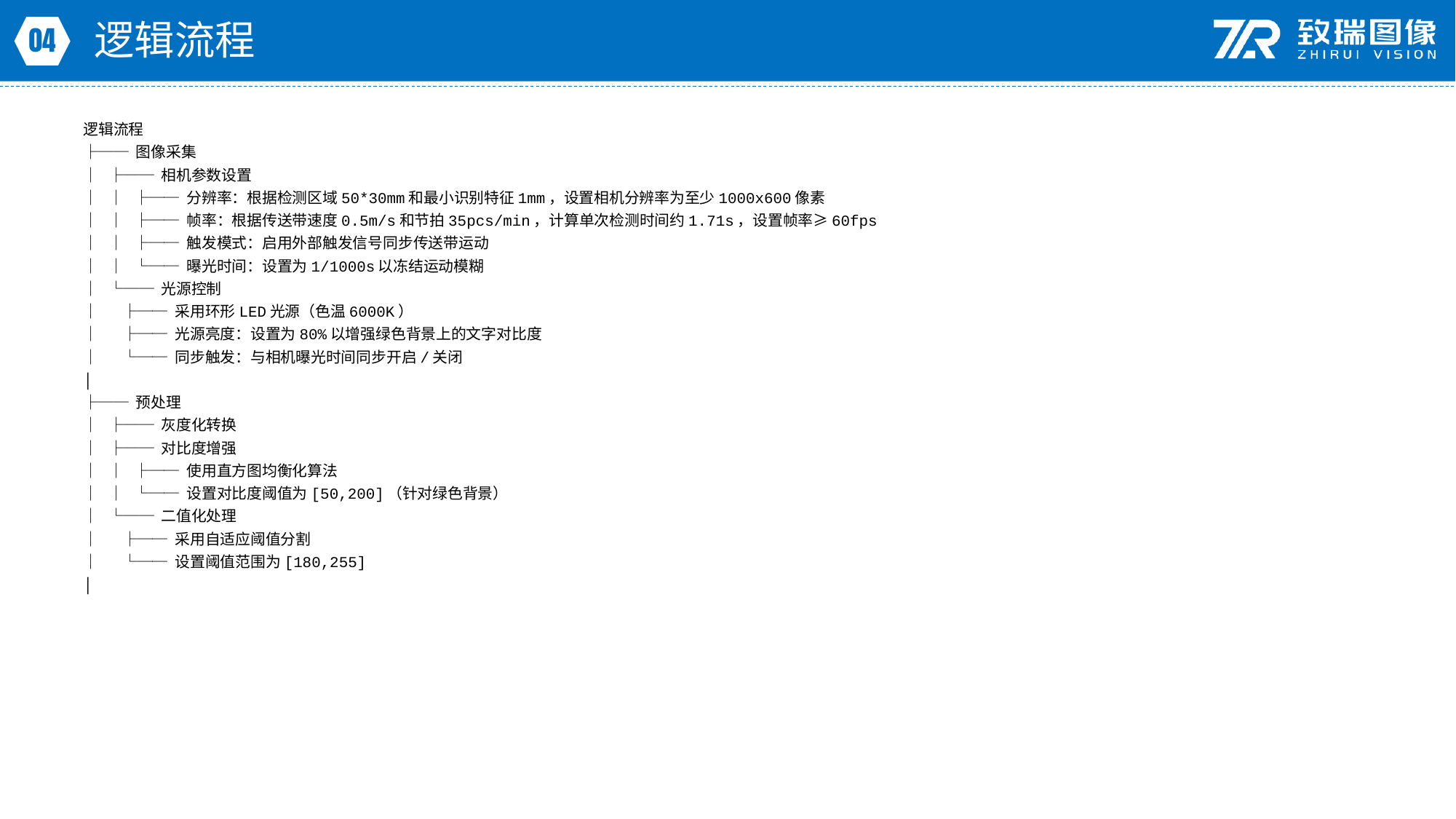

逻辑流程
04

逻辑流程
├── 图像采集
│   ├── 相机参数设置
│   │   ├── 分辨率：根据检测区域50*30mm和最小识别特征1mm，设置相机分辨率为至少1000x600像素
│   │   ├── 帧率：根据传送带速度0.5m/s和节拍35pcs/min，计算单次检测时间约1.71s，设置帧率≥60fps
│   │   ├── 触发模式：启用外部触发信号同步传送带运动
│   │   └── 曝光时间：设置为1/1000s以冻结运动模糊
│   └── 光源控制
│       ├── 采用环形LED光源（色温6000K）
│       ├── 光源亮度：设置为80%以增强绿色背景上的文字对比度
│       └── 同步触发：与相机曝光时间同步开启/关闭
│
├── 预处理
│   ├── 灰度化转换
│   ├── 对比度增强
│   │   ├── 使用直方图均衡化算法
│   │   └── 设置对比度阈值为[50,200]（针对绿色背景）
│   └── 二值化处理
│       ├── 采用自适应阈值分割
│       └── 设置阈值范围为[180,255]
│